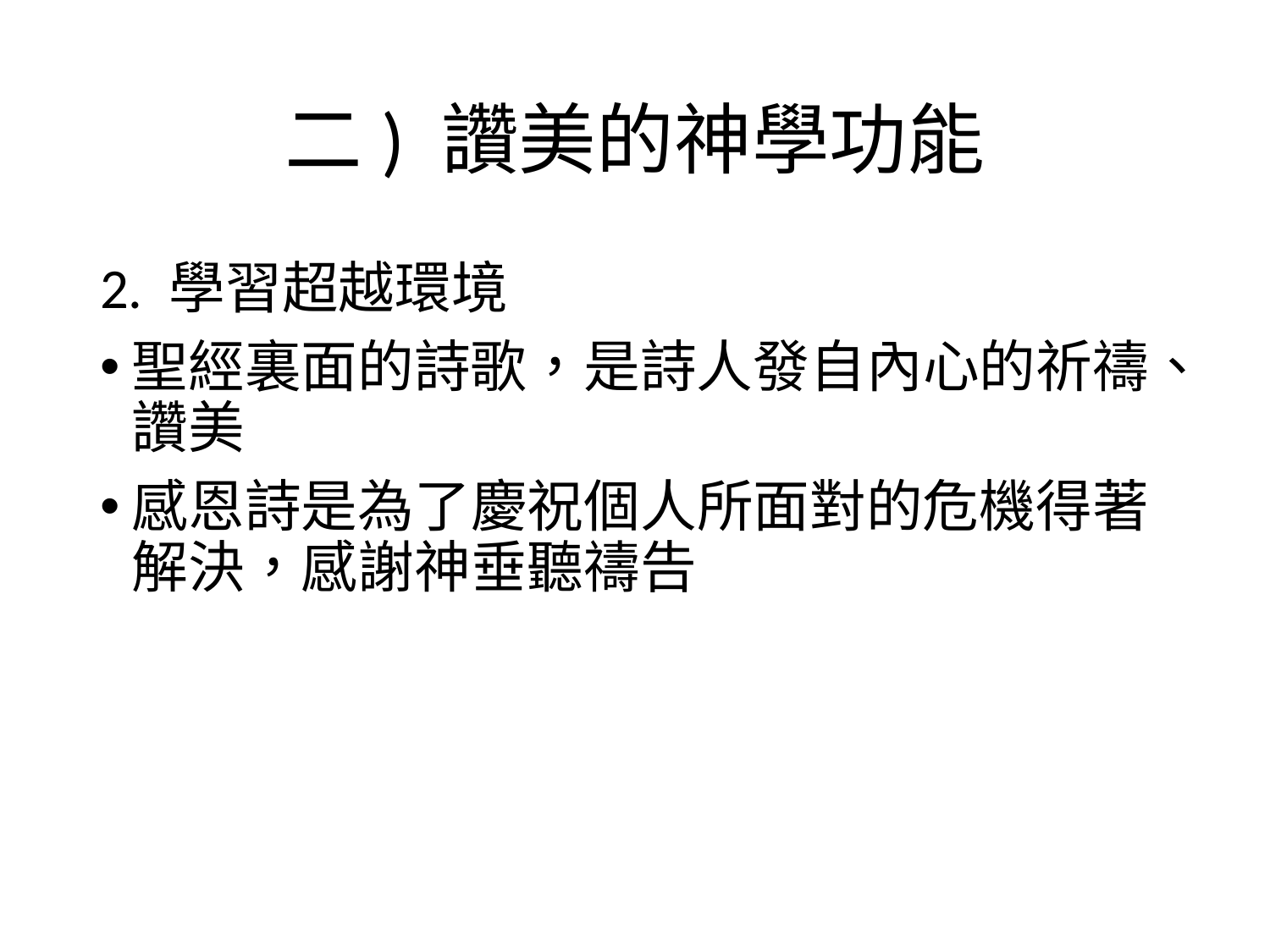

# 二) 讚美的神學功能
2. 學習超越環境
聖經裏面的詩歌，是詩人發自內心的祈禱、讚美
感恩詩是為了慶祝個人所面對的危機得著解決，感謝神垂聽禱告